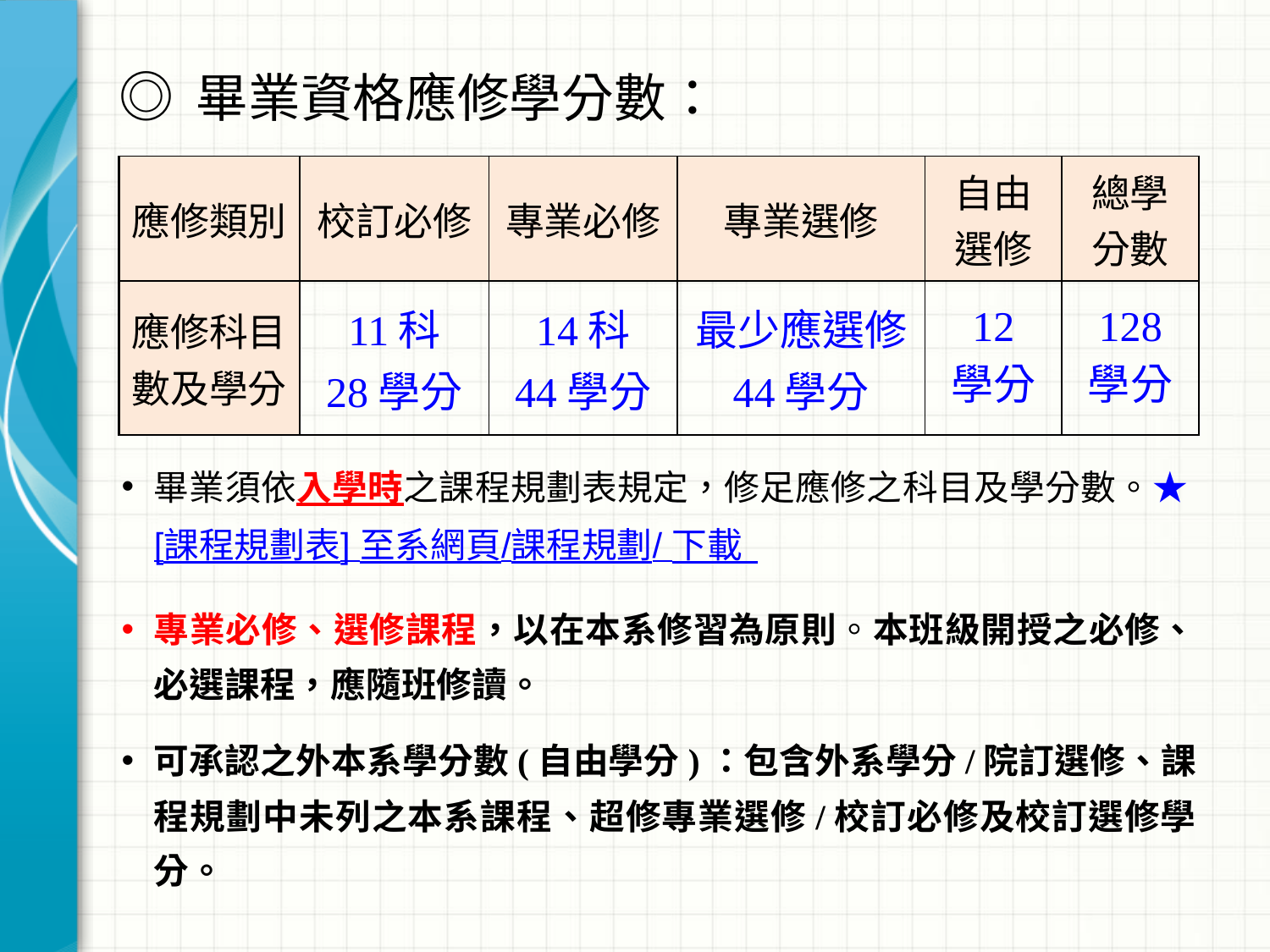

# ◎ 畢業資格應修學分數：
| 應修類別 | 校訂必修 | 專業必修 | 專業選修 | 自由 選修 | 總學 分數 |
| --- | --- | --- | --- | --- | --- |
| 應修科目數及學分 | 11科 28學分 | 14科 44學分 | 最少應選修 44學分 | 12 學分 | 128 學分 |
畢業須依入學時之課程規劃表規定，修足應修之科目及學分數。★[課程規劃表] 至系網頁/課程規劃/ 下載
專業必修、選修課程，以在本系修習為原則。本班級開授之必修、必選課程，應隨班修讀。
可承認之外本系學分數(自由學分)：包含外系學分/院訂選修、課程規劃中未列之本系課程、超修專業選修/校訂必修及校訂選修學分。